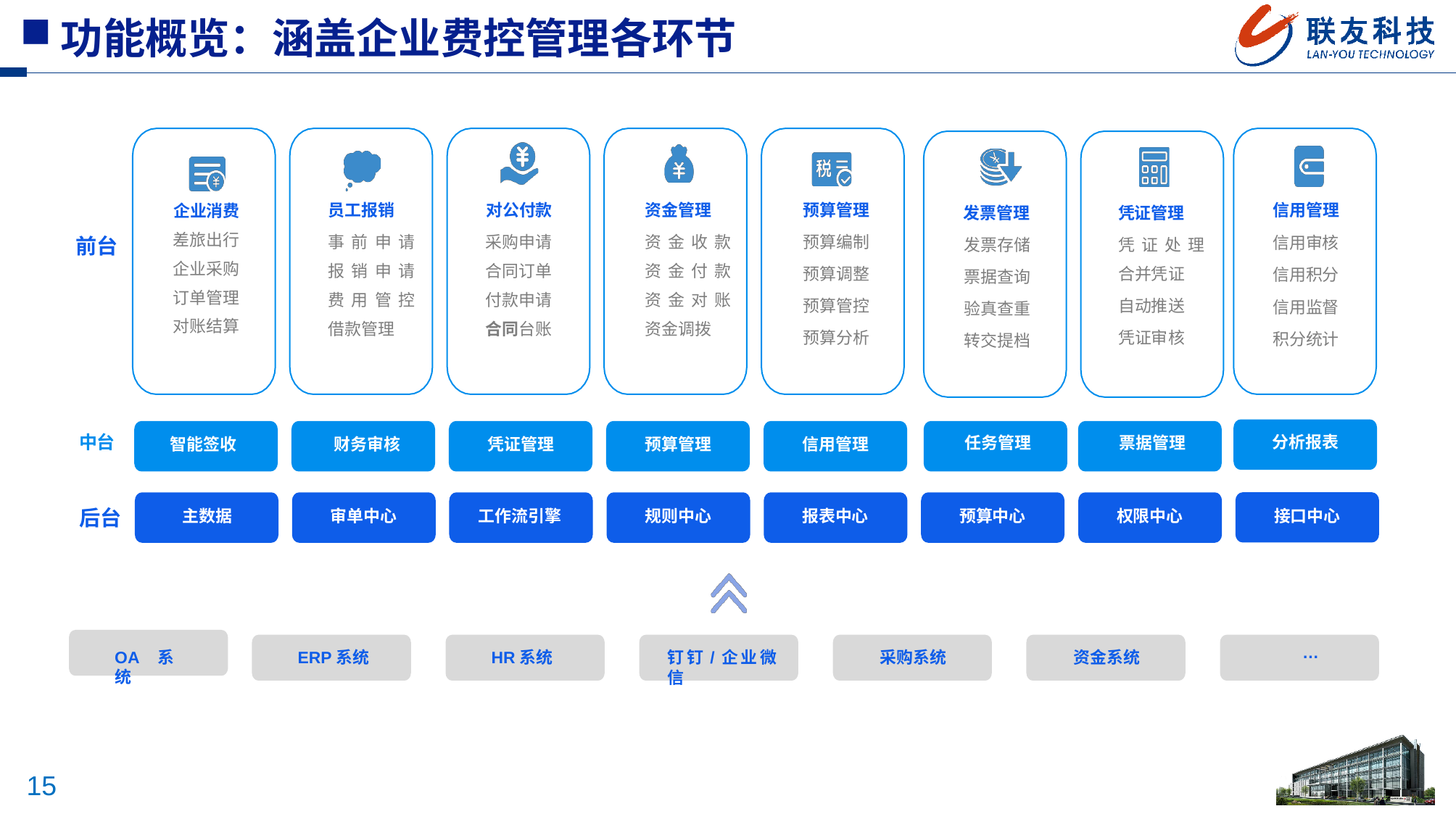

功能概览：涵盖企业费控管理各环节

资金管理
资金收款 资金付款 资金对账 资金调拨
预算管理
预算编制
预算调整
预算管控
预算分析

企业消费 差旅出行 企业采购 订单管理 对账结算
员工报销
事前申请 报销申请 费用管控 借款管理
对公付款
采购申请 合同订单 付款申请 合同台账
信用管理
信用审核
信用积分
信用监督
积分统计
凭证管理
凭证处理 合并凭证
自动推送
凭证审核
发票管理
发票存储
票据查询
验真查重
转交提档

中台
分析报表
任务管理
票据管理
凭证管理
预算管理
信用管理
智能签收
财务审核

后台
主数据
审单中心
工作流引擎
规则中心
报表中心
预算中心
权限中心
接口中心

…
OA系统
ERP系统
HR系统
钉钉/企业微信
采购系统
资金系统
前台
15